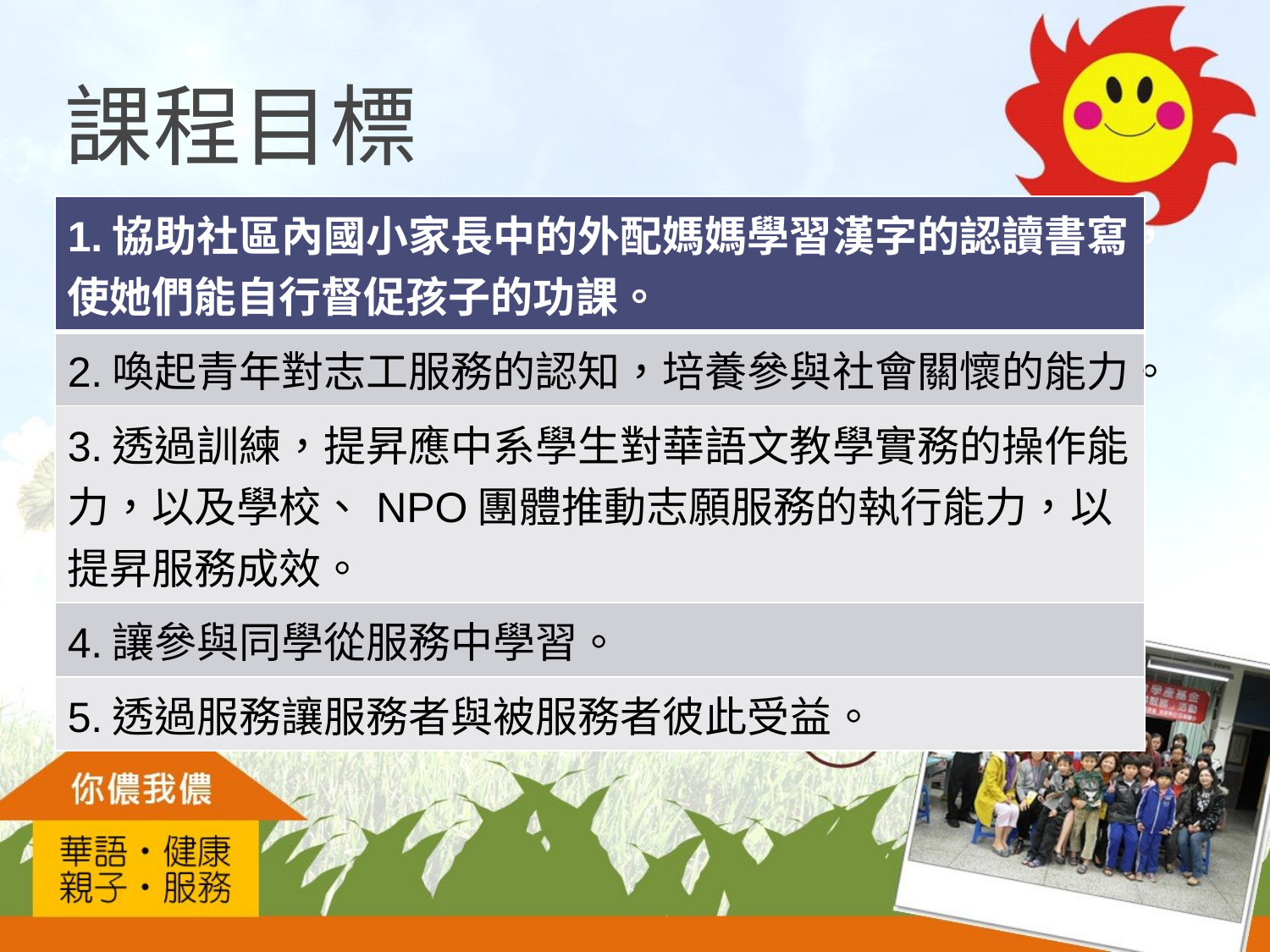

# 課程目標
| 1.協助社區內國小家長中的外配媽媽學習漢字的認讀書寫，使她們能自行督促孩子的功課。 |
| --- |
| 2.喚起青年對志工服務的認知，培養參與社會關懷的能力。 |
| 3.透過訓練，提昇應中系學生對華語文教學實務的操作能力，以及學校、NPO團體推動志願服務的執行能力，以提昇服務成效。 |
| 4.讓參與同學從服務中學習。 |
| 5.透過服務讓服務者與被服務者彼此受益。 |